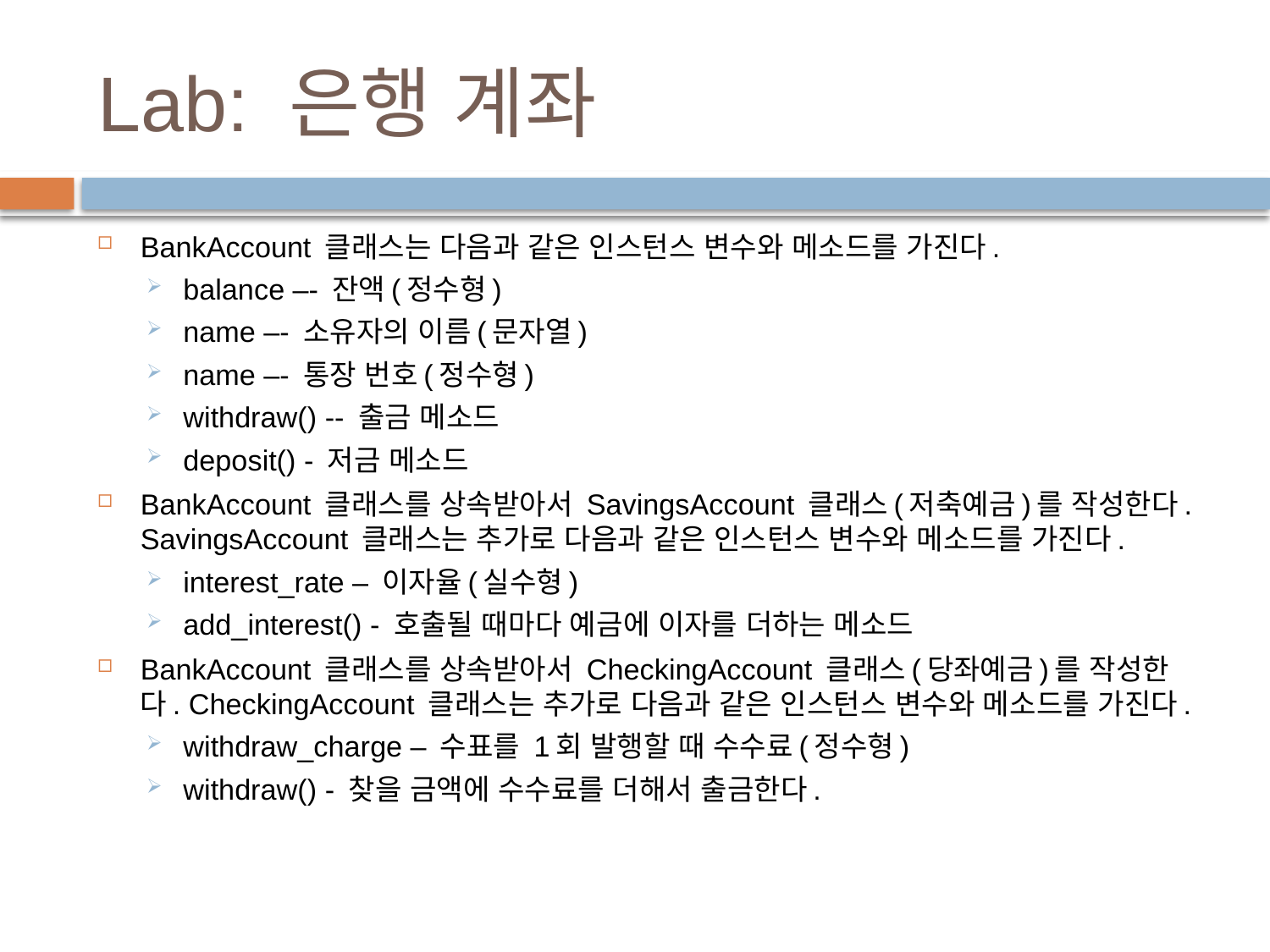

# Lab: 은행 계좌
BankAccount 클래스는 다음과 같은 인스턴스 변수와 메소드를 가진다.
balance –- 잔액(정수형)
name –- 소유자의 이름(문자열)
name –- 통장 번호(정수형)
withdraw() -- 출금 메소드
deposit() - 저금 메소드
BankAccount 클래스를 상속받아서 SavingsAccount 클래스(저축예금)를 작성한다. SavingsAccount 클래스는 추가로 다음과 같은 인스턴스 변수와 메소드를 가진다.
interest_rate – 이자율(실수형)
add_interest() - 호출될 때마다 예금에 이자를 더하는 메소드
BankAccount 클래스를 상속받아서 CheckingAccount 클래스(당좌예금)를 작성한다. CheckingAccount 클래스는 추가로 다음과 같은 인스턴스 변수와 메소드를 가진다.
withdraw_charge – 수표를 1회 발행할 때 수수료(정수형)
withdraw() - 찾을 금액에 수수료를 더해서 출금한다.